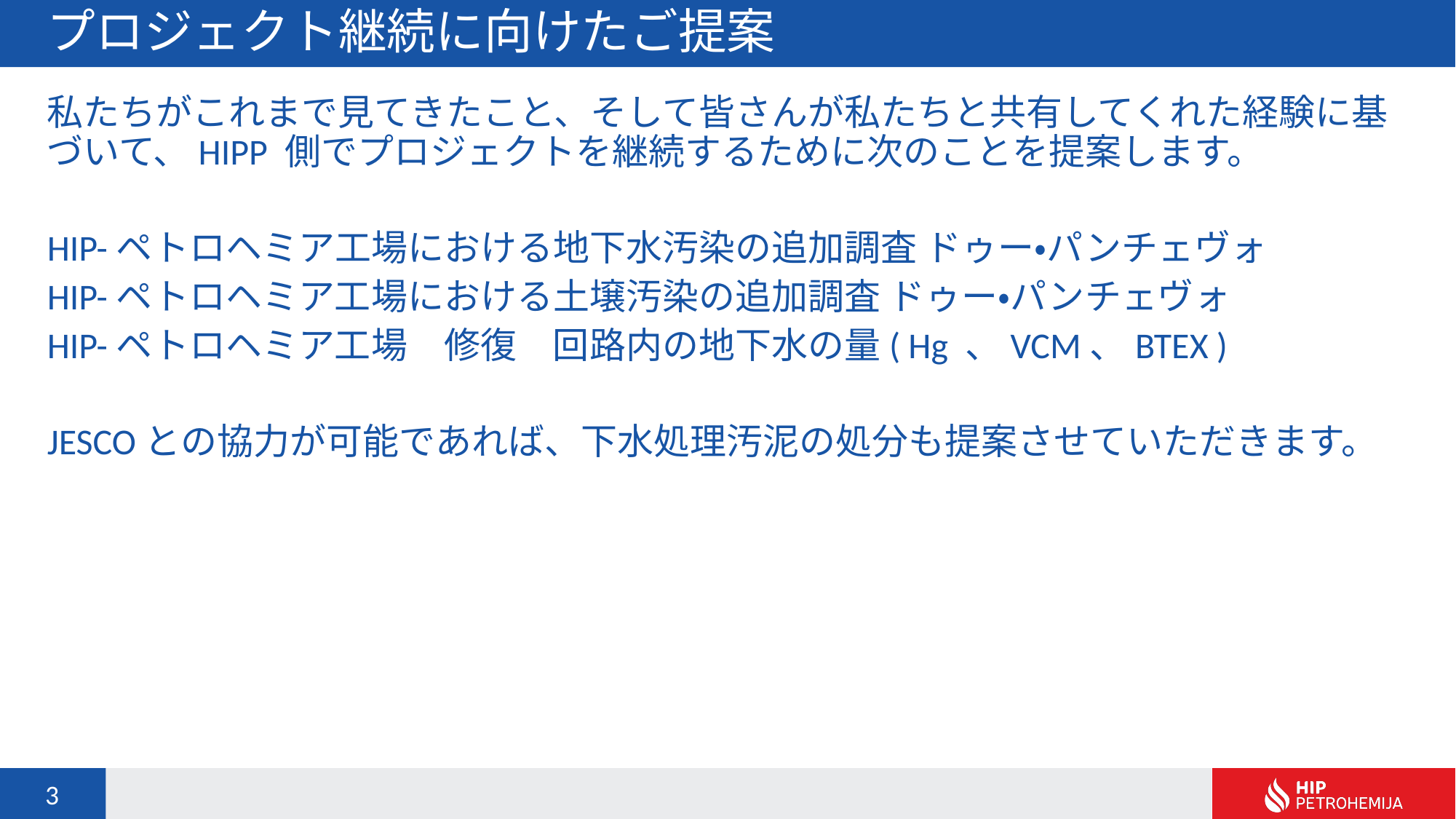

# プロジェクト継続に向けたご提案
私たちがこれまで見てきたこと、そして皆さんが私たちと共有してくれた経験に基づいて、HIPP 側でプロジェクトを継続するために次のことを提案します。

HIP-ペトロヘミア工場における地下水汚染の追加調査 ドゥー・パンチェヴォ
HIP-ペトロヘミア工場における土壌汚染の追加調査 ドゥー・パンチェヴォ
HIP-ペトロヘミア工場　修復　回路内の地下水の量( Hg 、VCM、BTEX )

JESCOとの協力が可能であれば、下水処理汚泥の処分も提案させていただきます。

3